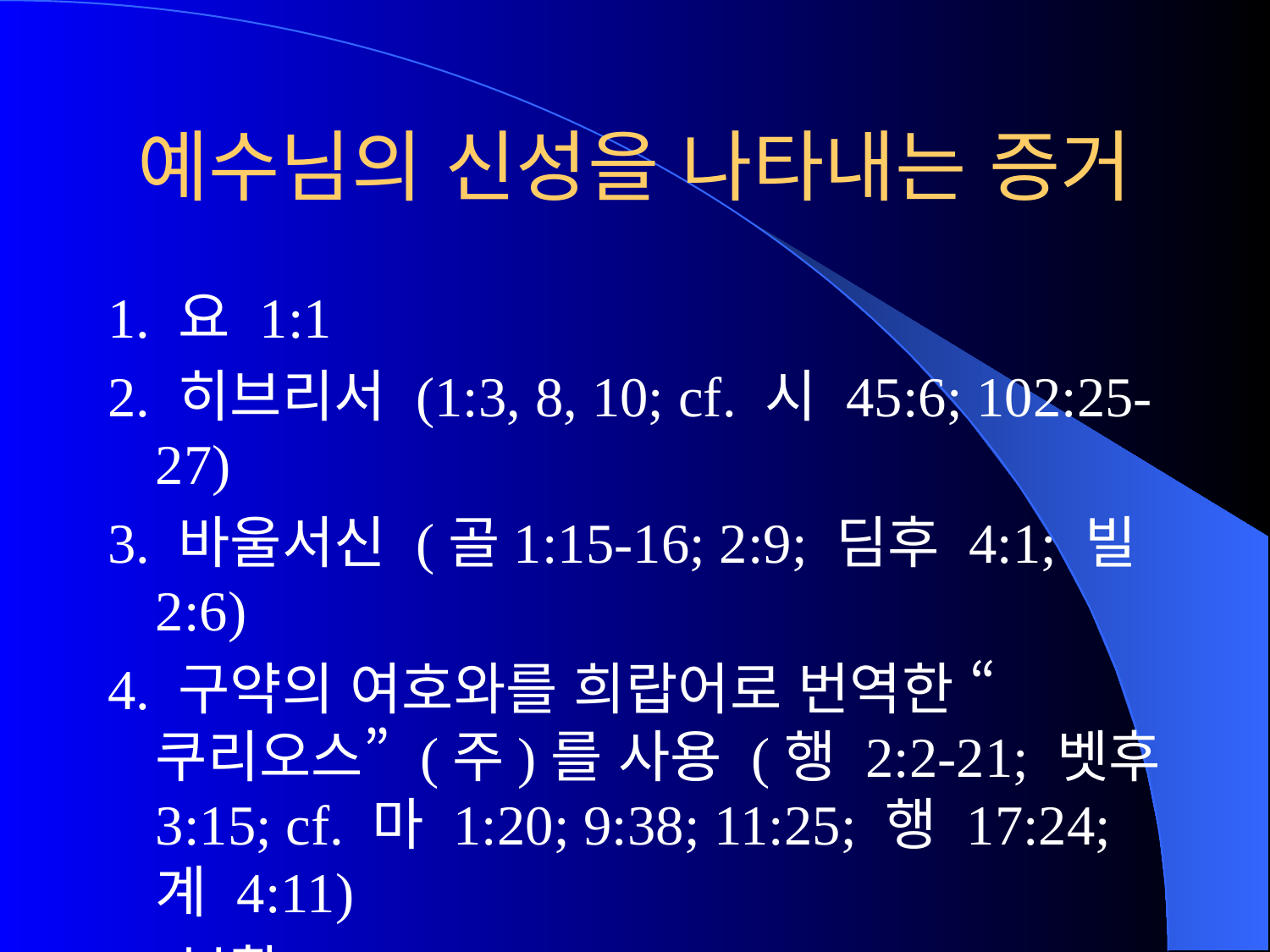

# 예수님의 신성을 나타내는 증거
1. 요 1:1
2. 히브리서 (1:3, 8, 10; cf. 시 45:6; 102:25-27)
3. 바울서신 (골1:15-16; 2:9; 딤후 4:1; 빌 2:6)
4. 구약의 여호와를 희랍어로 번역한 “쿠리오스” (주)를 사용 (행 2:2-21; 벳후 3:15; cf. 마 1:20; 9:38; 11:25; 행 17:24; 계 4:11)
5. 부활.